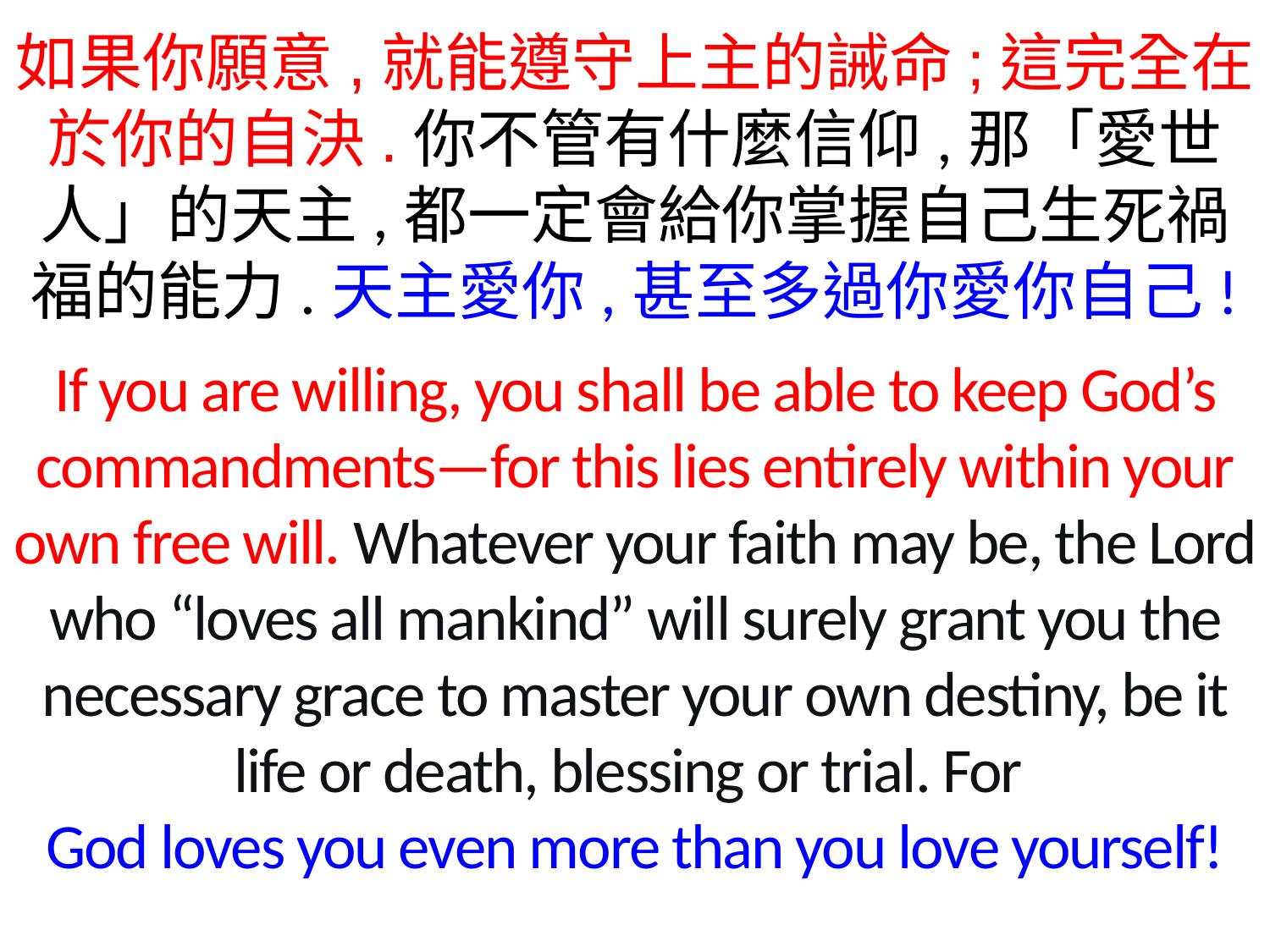

如果你願意,就能遵守上主的誡命;這完全在於你的自決.你不管有什麼信仰,那「愛世人」的天主,都一定會給你掌握自己生死禍福的能力.天主愛你,甚至多過你愛你自己!
If you are willing, you shall be able to keep God’s commandments—for this lies entirely within your own free will. Whatever your faith may be, the Lord who “loves all mankind” will surely grant you the necessary grace to master your own destiny, be it life or death, blessing or trial. For
God loves you even more than you love yourself!